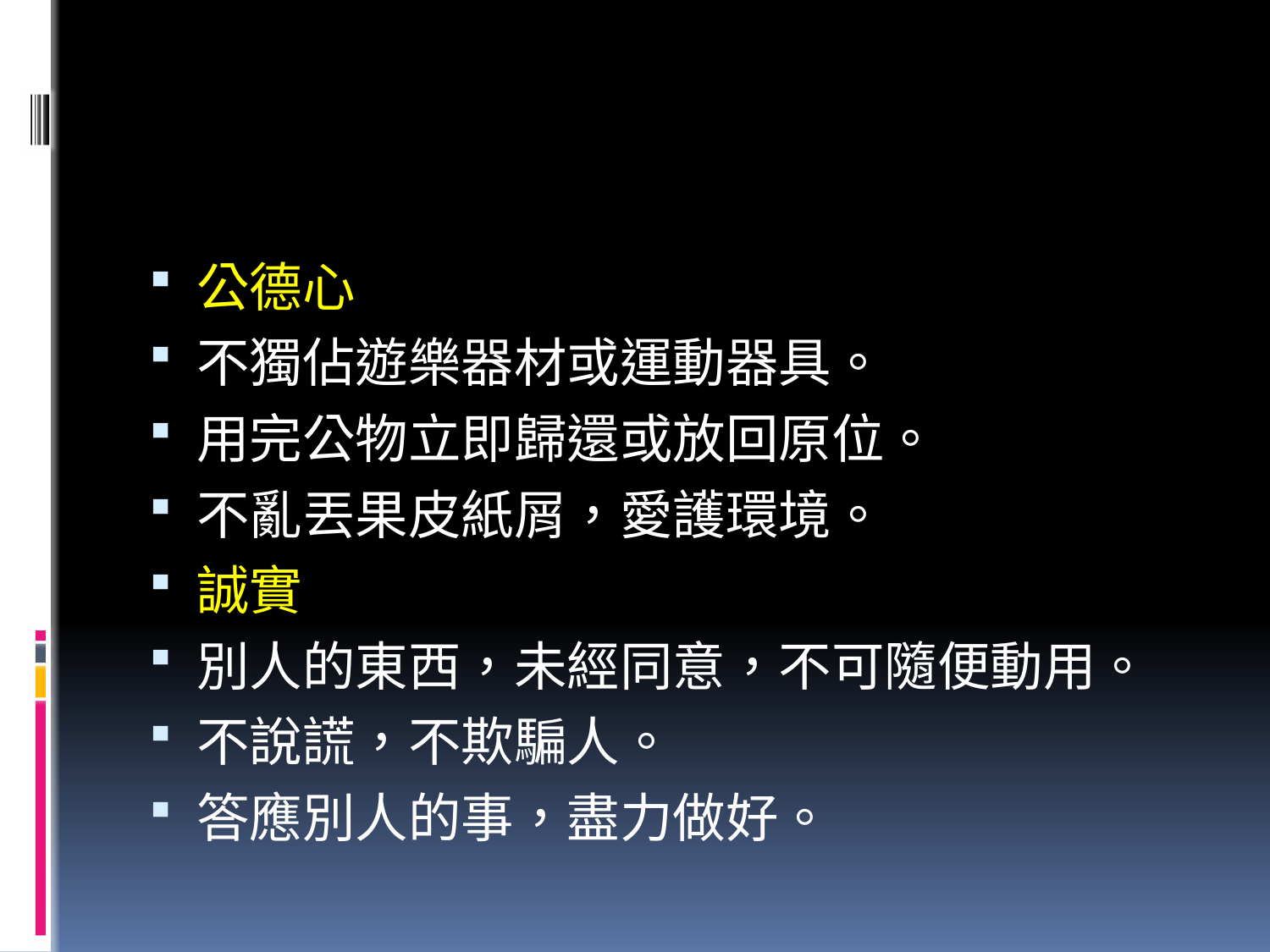

#
公德心
不獨佔遊樂器材或運動器具。
用完公物立即歸還或放回原位。
不亂丟果皮紙屑，愛護環境。
誠實
別人的東西，未經同意，不可隨便動用。
不說謊，不欺騙人。
答應別人的事，盡力做好。